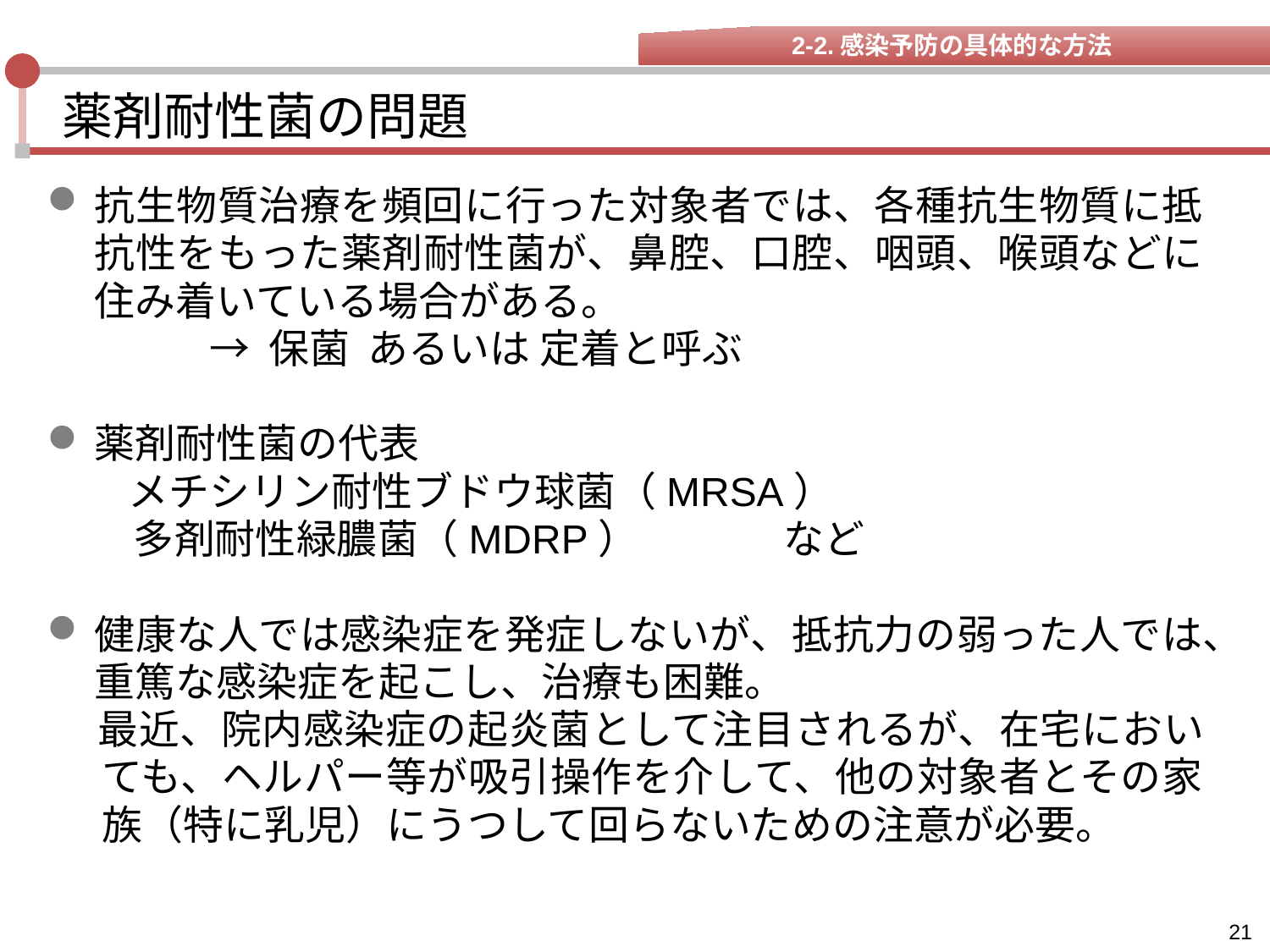

2-2.感染予防の具体的な方法
# 薬剤耐性菌の問題
抗生物質治療を頻回に行った対象者では、各種抗生物質に抵抗性をもった薬剤耐性菌が、鼻腔、口腔、咽頭、喉頭などに住み着いている場合がある。
　　　　→  保菌  あるいは 定着と呼ぶ

薬剤耐性菌の代表
　　メチシリン耐性ブドウ球菌（MRSA）
    　多剤耐性緑膿菌（MDRP）                など

健康な人では感染症を発症しないが、抵抗力の弱った人では、重篤な感染症を起こし、治療も困難。
　最近、院内感染症の起炎菌として注目されるが、在宅においても、ヘルパー等が吸引操作を介して、他の対象者とその家族（特に乳児）にうつして回らないための注意が必要。

21